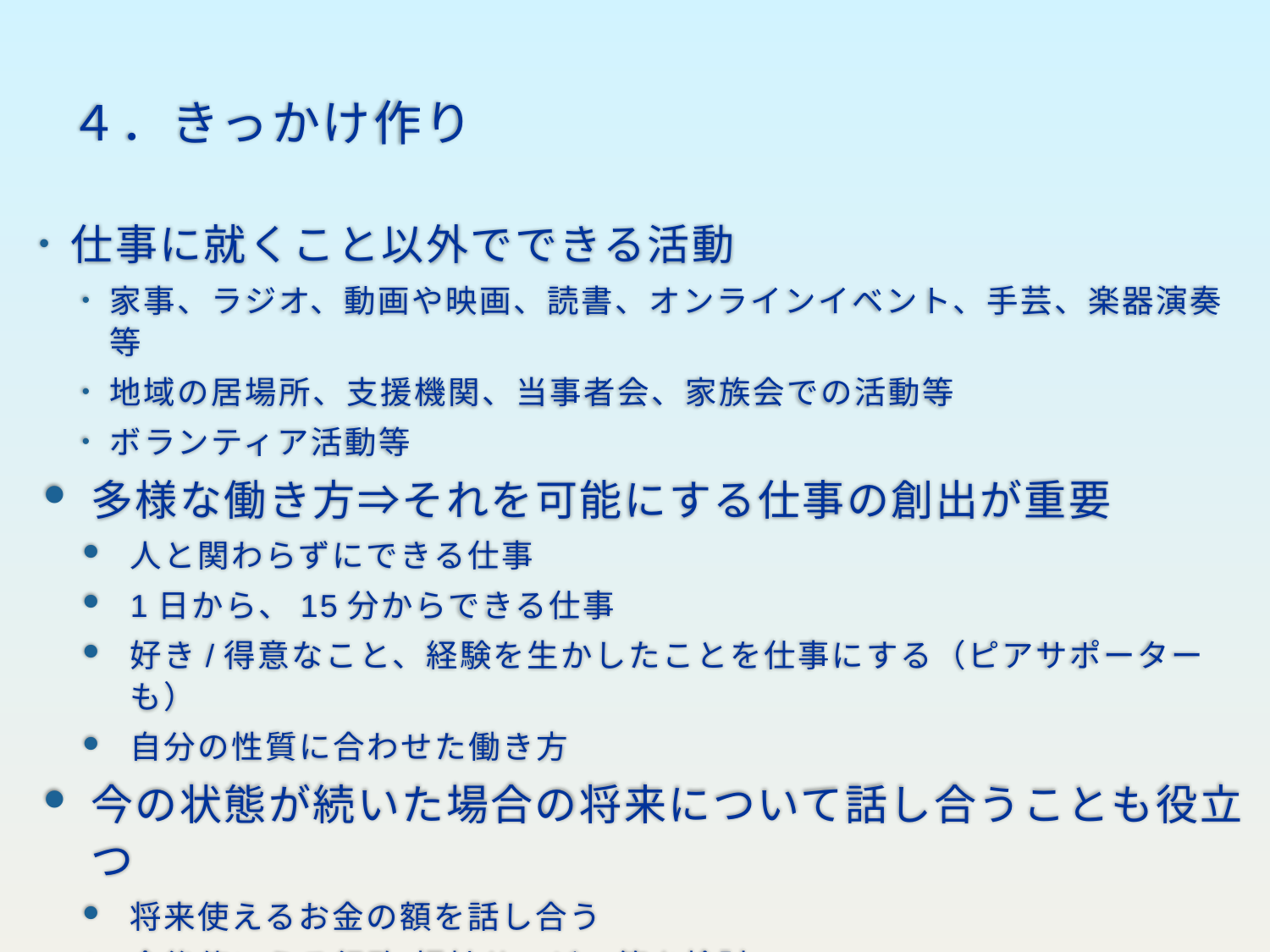

４．きっかけ作り
仕事に就くこと以外でできる活動
家事、ラジオ、動画や映画、読書、オンラインイベント、手芸、楽器演奏等
地域の居場所、支援機関、当事者会、家族会での活動等
ボランティア活動等
多様な働き方⇒それを可能にする仕事の創出が重要
人と関わらずにできる仕事
1日から、15分からできる仕事
好き/得意なこと、経験を生かしたことを仕事にする（ピアサポーターも）
自分の性質に合わせた働き方
今の状態が続いた場合の将来について話し合うことも役立つ
将来使えるお金の額を話し合う
今後使いうる行政・福祉サービス等を検討